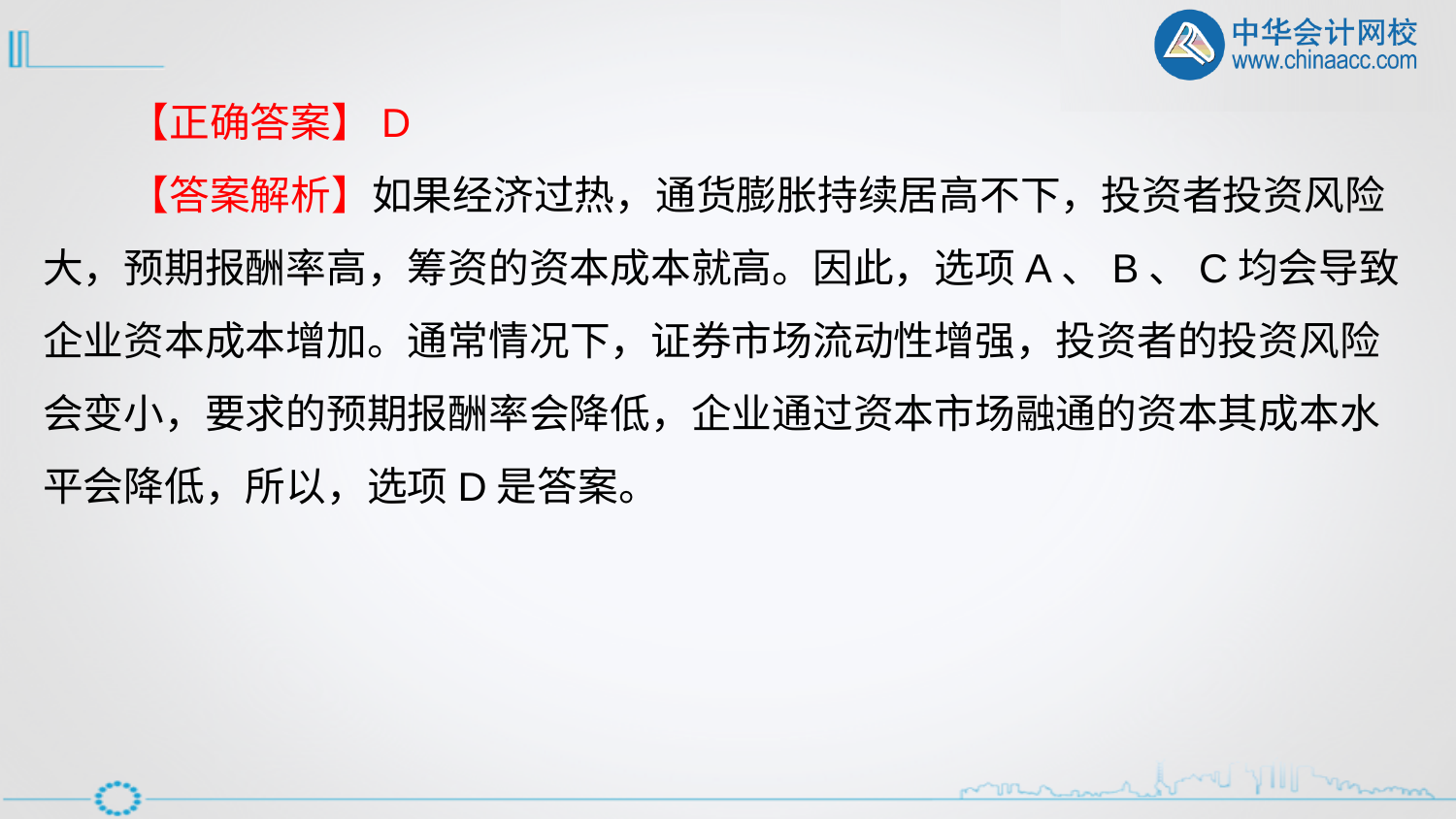

【正确答案】D
【答案解析】如果经济过热，通货膨胀持续居高不下，投资者投资风险大，预期报酬率高，筹资的资本成本就高。因此，选项A、B、C均会导致企业资本成本增加。通常情况下，证券市场流动性增强，投资者的投资风险会变小，要求的预期报酬率会降低，企业通过资本市场融通的资本其成本水平会降低，所以，选项D是答案。